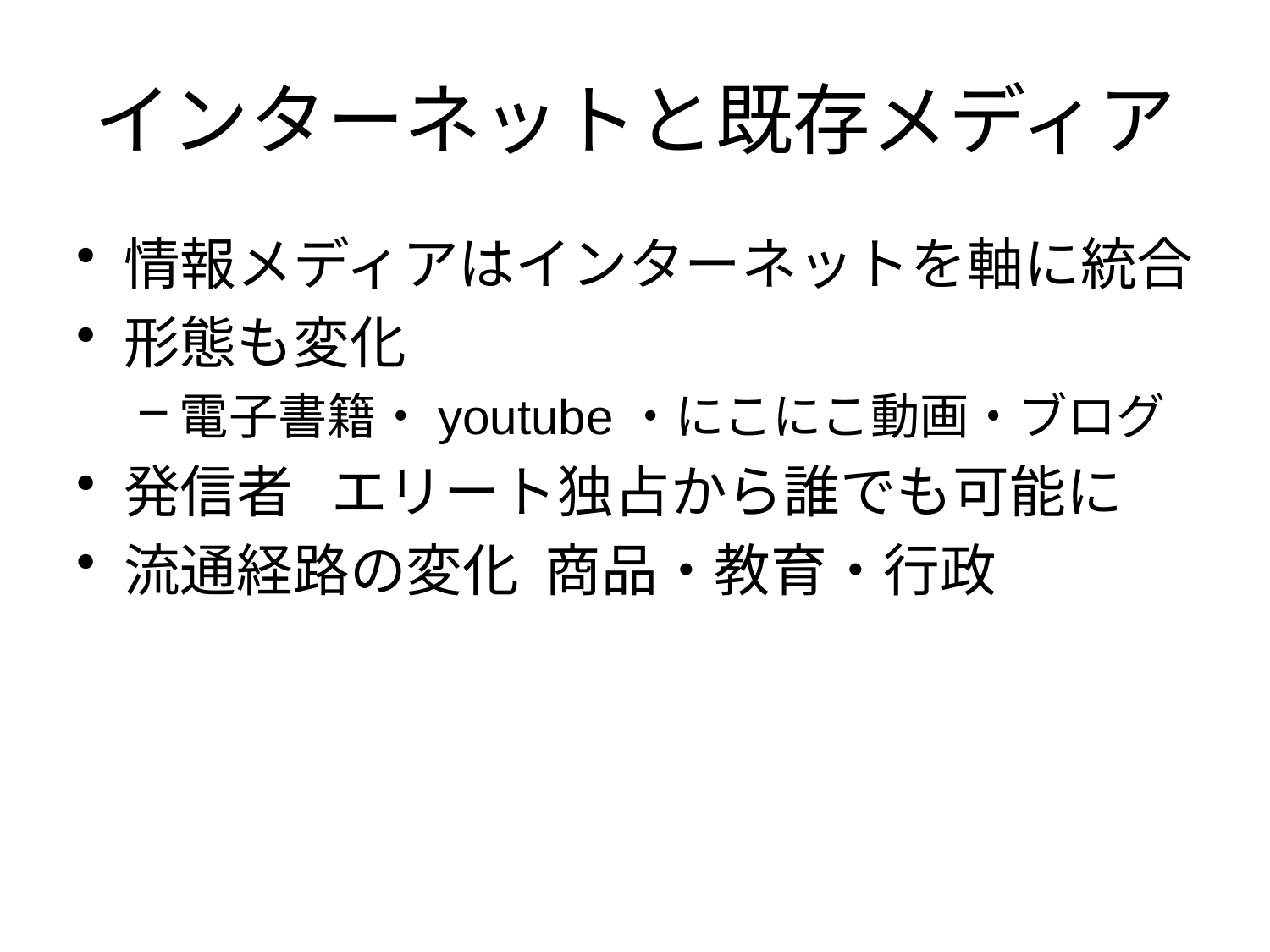

# インターネットと既存メディア
情報メディアはインターネットを軸に統合
形態も変化
電子書籍・youtube・にこにこ動画・ブログ
発信者   エリート独占から誰でも可能に
流通経路の変化  商品・教育・行政